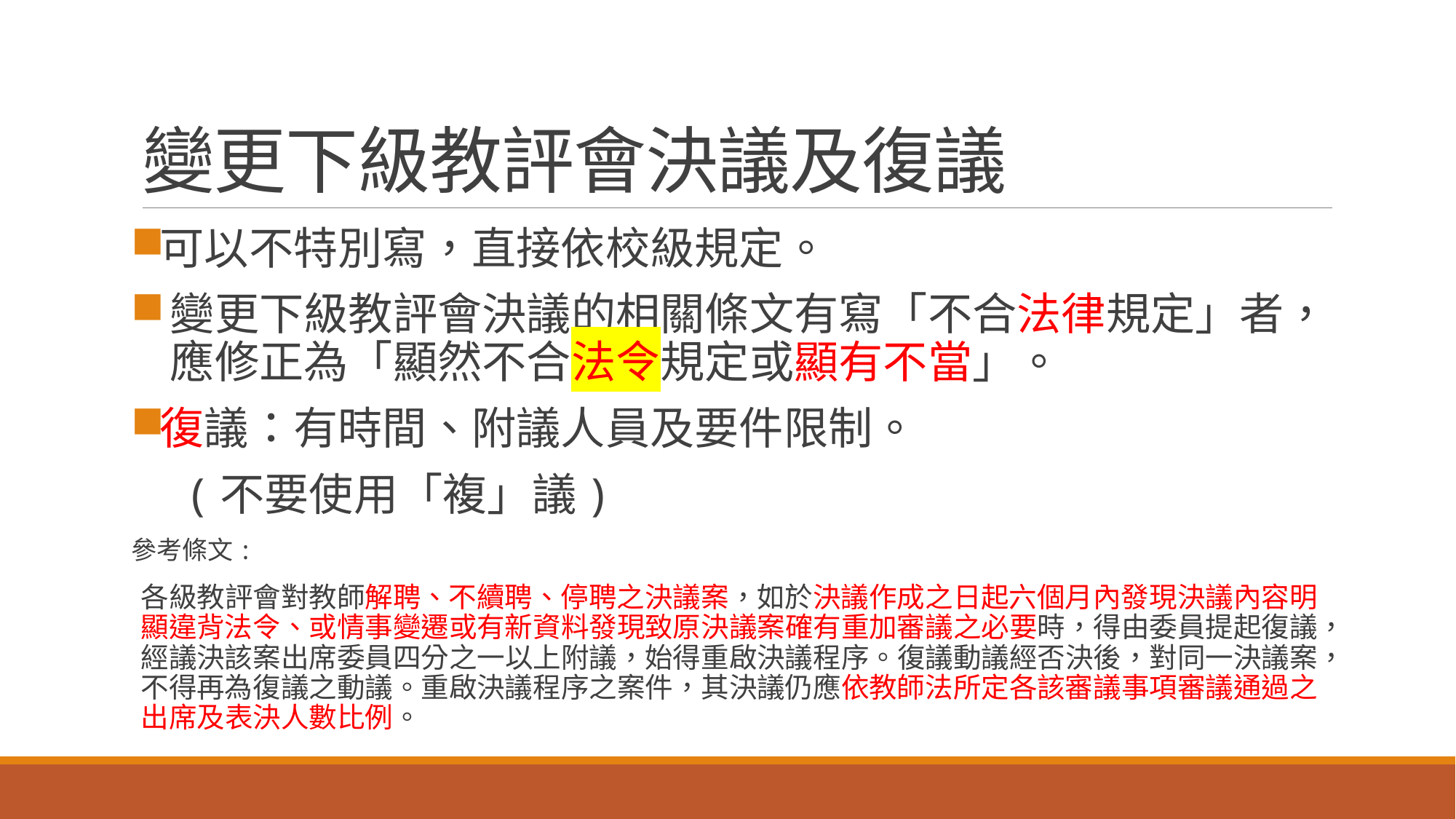

# 變更下級教評會決議及復議
可以不特別寫，直接依校級規定。
變更下級教評會決議的相關條文有寫「不合法律規定」者，應修正為「顯然不合法令規定或顯有不當」。
復議：有時間、附議人員及要件限制。
  (不要使用「複」議)
參考條文:
各級教評會對教師解聘、不續聘、停聘之決議案，如於決議作成之日起六個月內發現決議內容明顯違背法令、或情事變遷或有新資料發現致原決議案確有重加審議之必要時，得由委員提起復議，經議決該案出席委員四分之一以上附議，始得重啟決議程序。復議動議經否決後，對同一決議案，不得再為復議之動議。重啟決議程序之案件，其決議仍應依教師法所定各該審議事項審議通過之出席及表決人數比例。